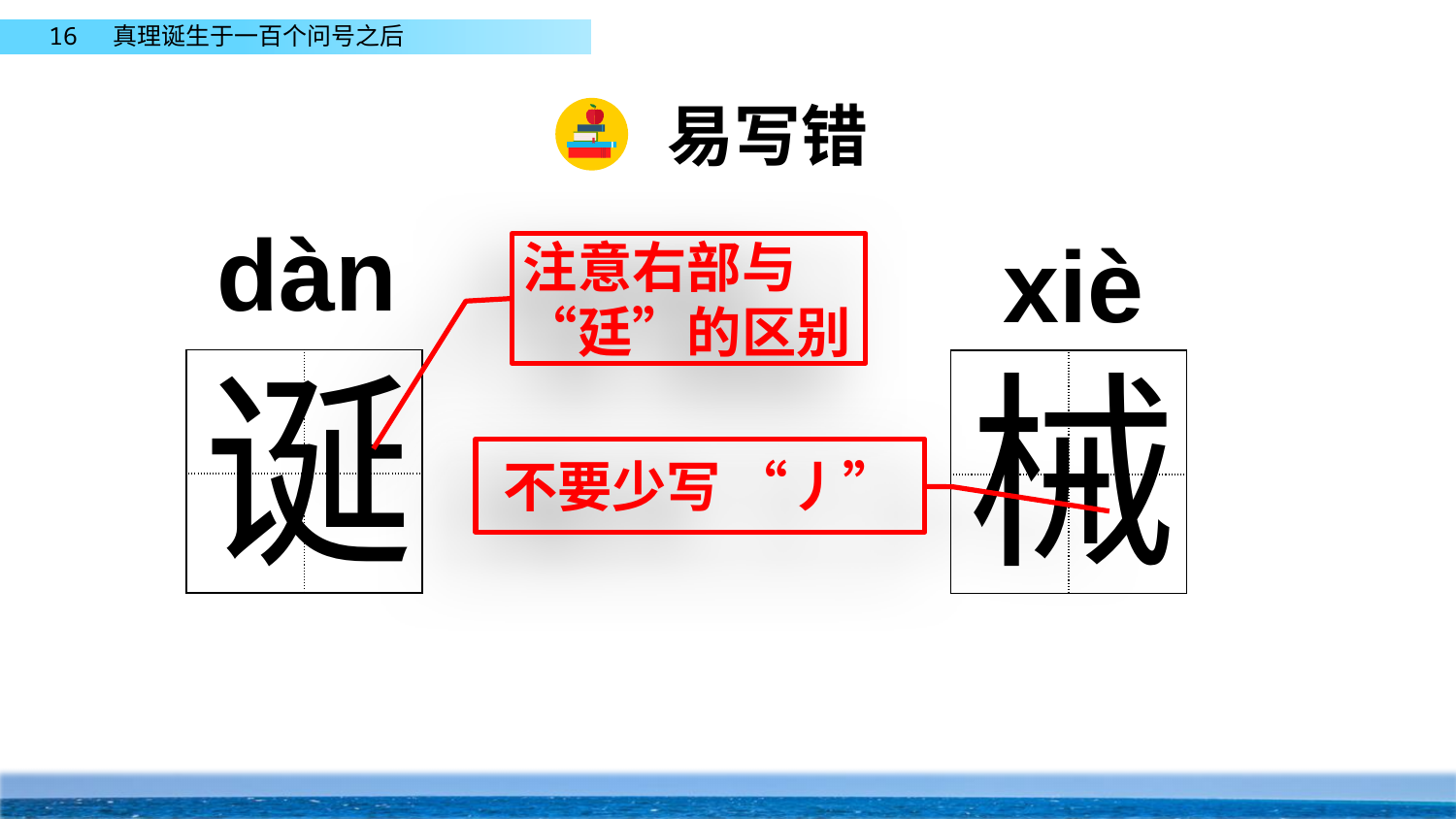

易写错

dàn
xiè
注意右部与“廷”的区别
诞
械
|  |  |
| --- | --- |
|  |  |
|  |  |
| --- | --- |
|  |  |
不要少写 “丿”